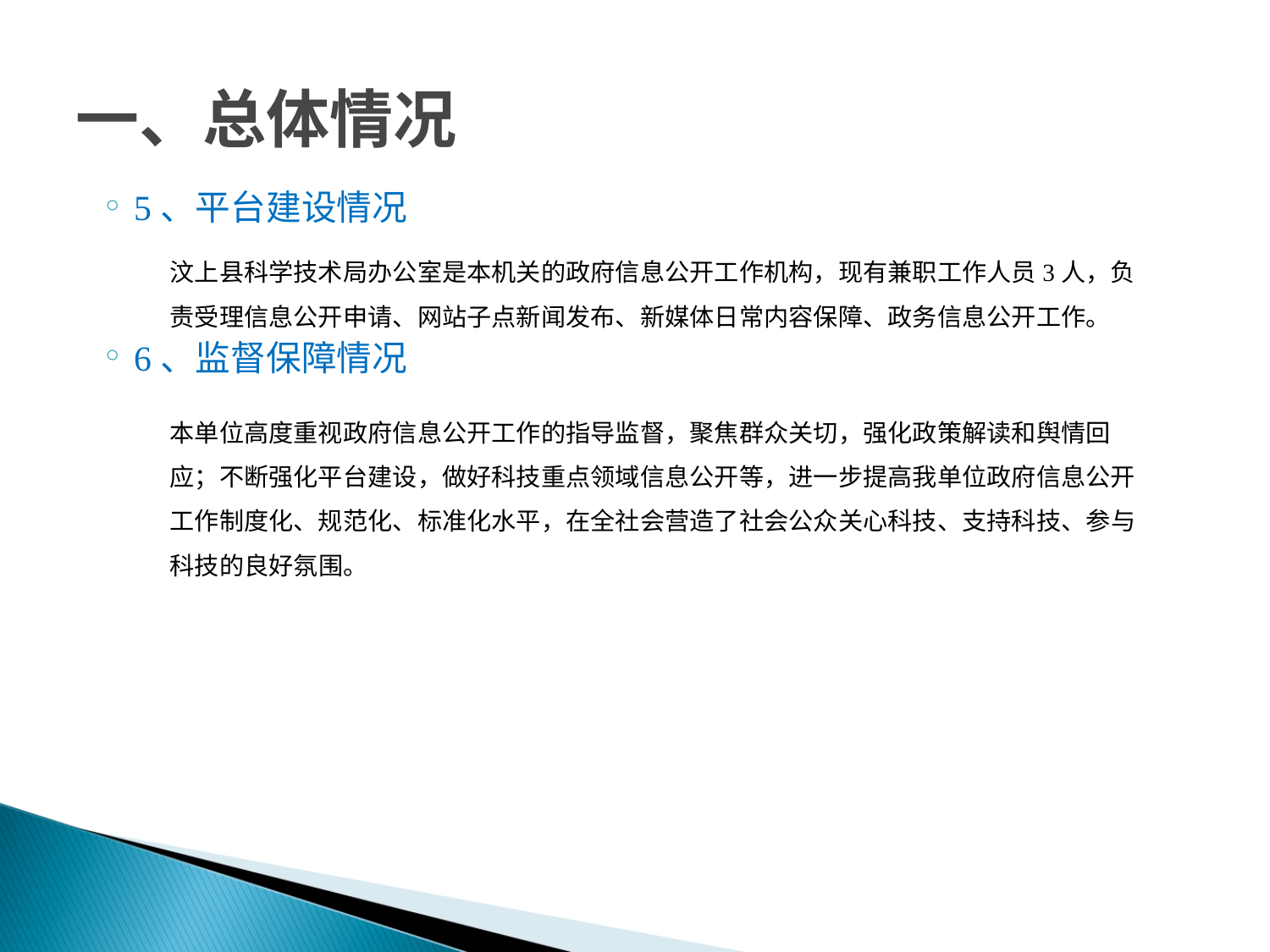

# 一、总体情况
5、平台建设情况
汶上县科学技术局办公室是本机关的政府信息公开工作机构，现有兼职工作人员3人，负责受理信息公开申请、网站子点新闻发布、新媒体日常内容保障、政务信息公开工作。
6、监督保障情况
本单位高度重视政府信息公开工作的指导监督，聚焦群众关切，强化政策解读和舆情回应；不断强化平台建设，做好科技重点领域信息公开等，进一步提高我单位政府信息公开工作制度化、规范化、标准化水平，在全社会营造了社会公众关心科技、支持科技、参与科技的良好氛围。